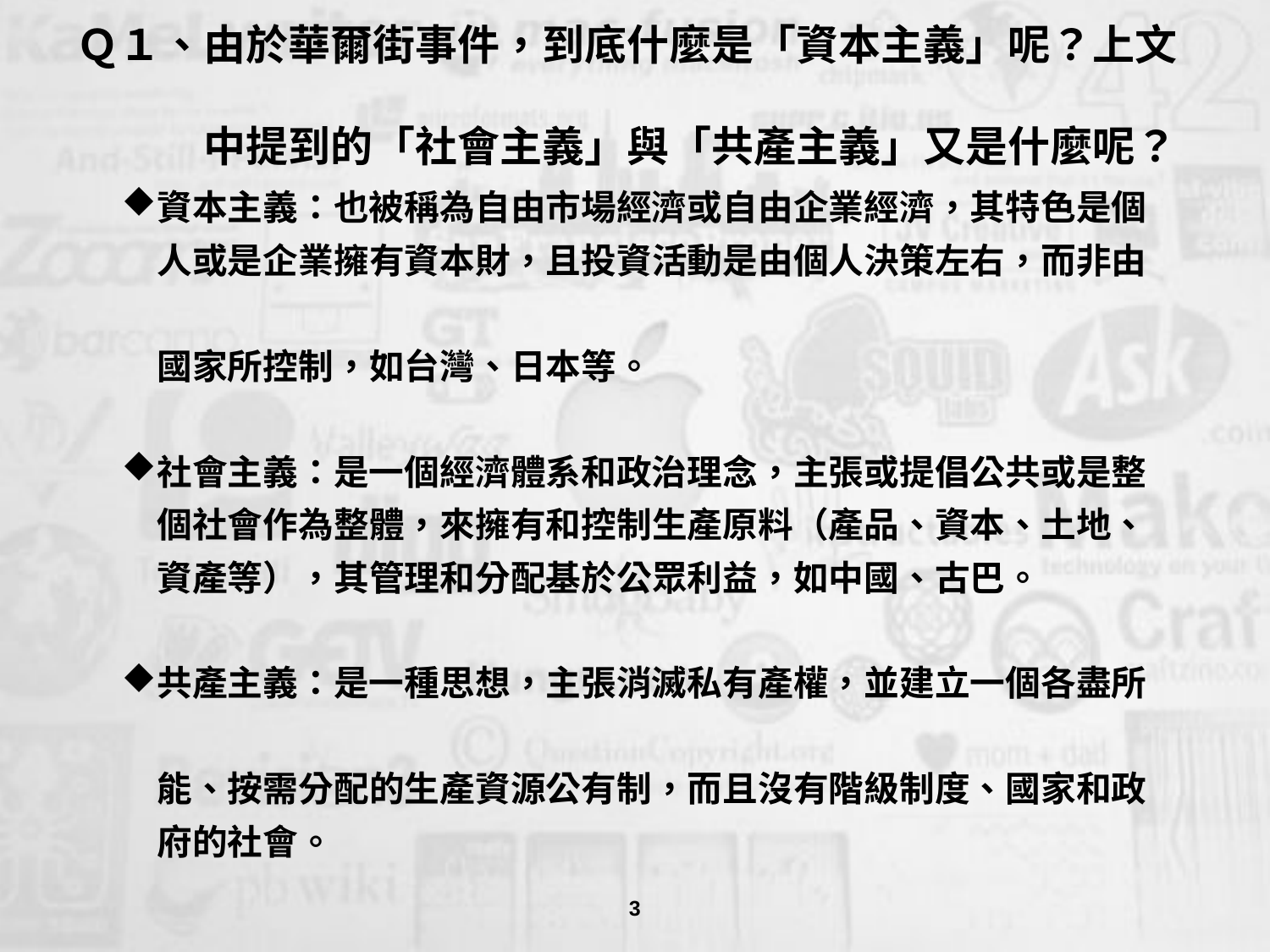

# Ｑ１、由於華爾街事件，到底什麼是「資本主義」呢？上文　 　　　中提到的「社會主義」與「共產主義」又是什麼呢？
資本主義：也被稱為自由市場經濟或自由企業經濟，其特色是個
　人或是企業擁有資本財，且投資活動是由個人決策左右，而非由
　國家所控制，如台灣、日本等。

社會主義：是一個經濟體系和政治理念，主張或提倡公共或是整
　個社會作為整體，來擁有和控制生產原料（產品、資本、土地、
　資產等），其管理和分配基於公眾利益，如中國、古巴。

共產主義：是一種思想，主張消滅私有產權，並建立一個各盡所
　能、按需分配的生產資源公有制，而且沒有階級制度、國家和政
　府的社會。

3